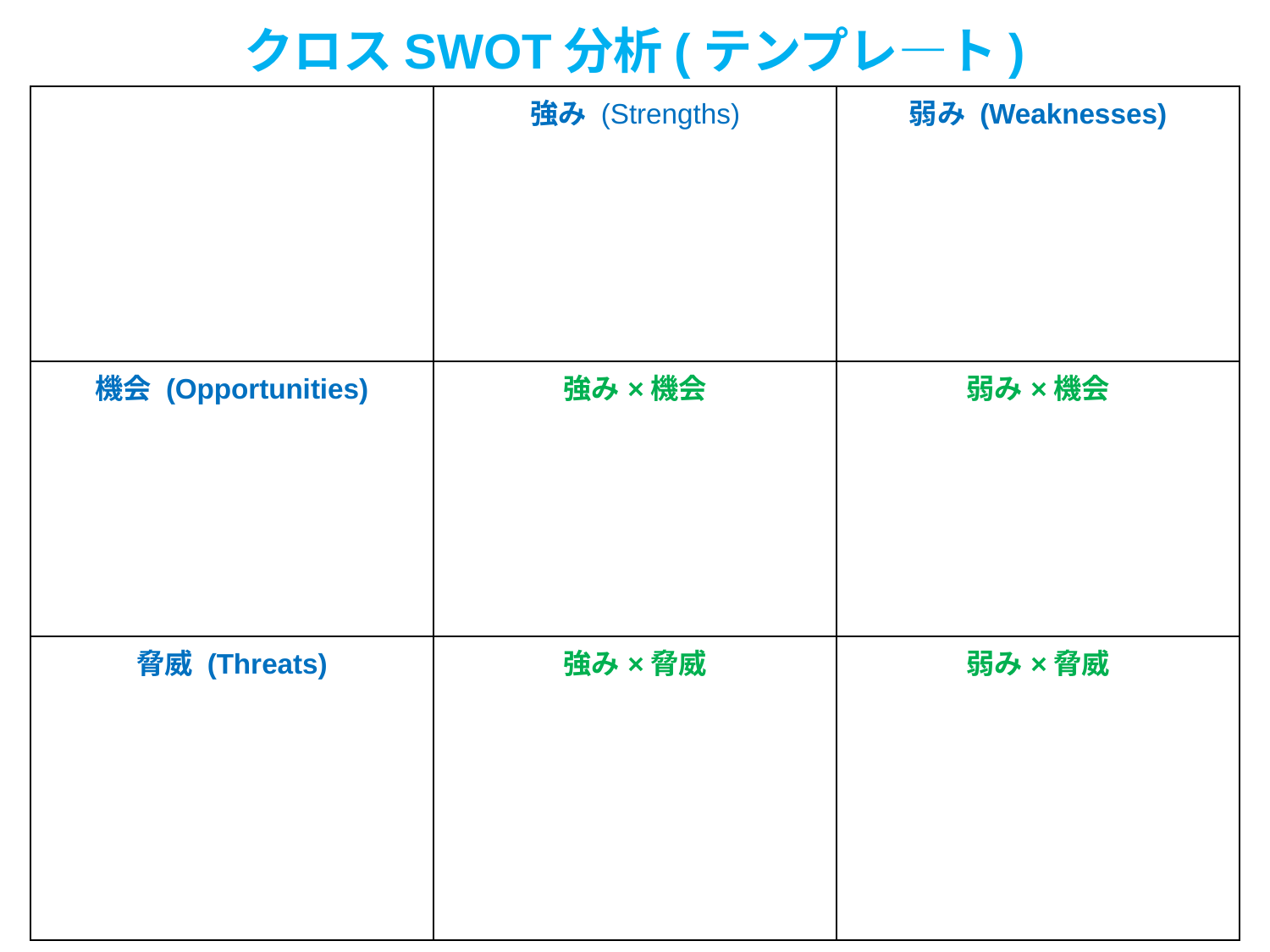

クロスSWOT分析(テンプレ―ト)
|  | 強み (Strengths) | 弱み (Weaknesses) |
| --- | --- | --- |
| 機会 (Opportunities) | 強み×機会 | 弱み×機会 |
| 脅威 (Threats) | 強み×脅威 | 弱み×脅威 |